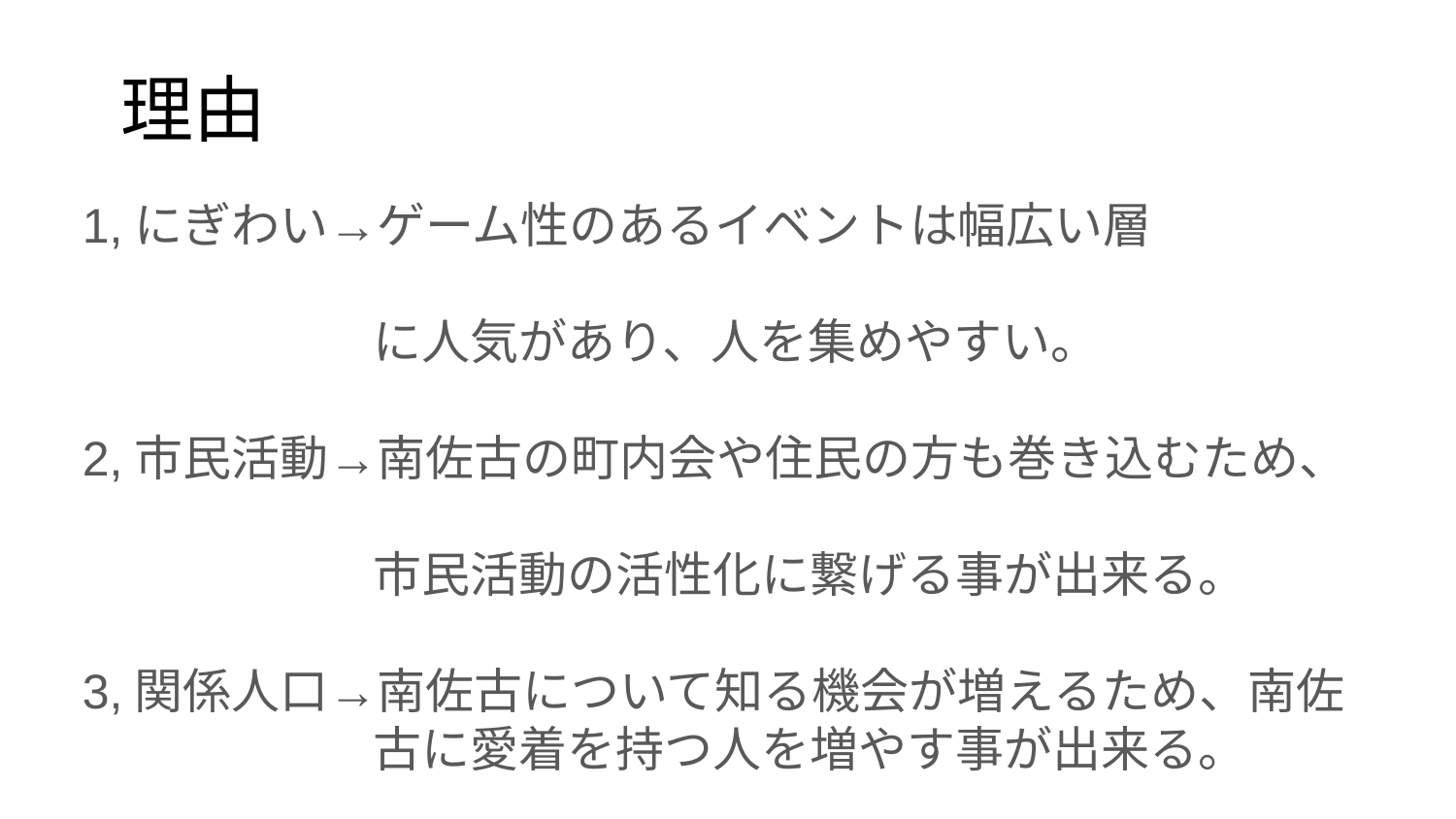

# 理由
1,にぎわい→ゲーム性のあるイベントは幅広い層
　　　　　　に人気があり、人を集めやすい。

2,市民活動→南佐古の町内会や住民の方も巻き込むため、
　　　　　　市民活動の活性化に繋げる事が出来る。

3,関係人口→南佐古について知る機会が増えるため、南佐
　　　　　　古に愛着を持つ人を増やす事が出来る。